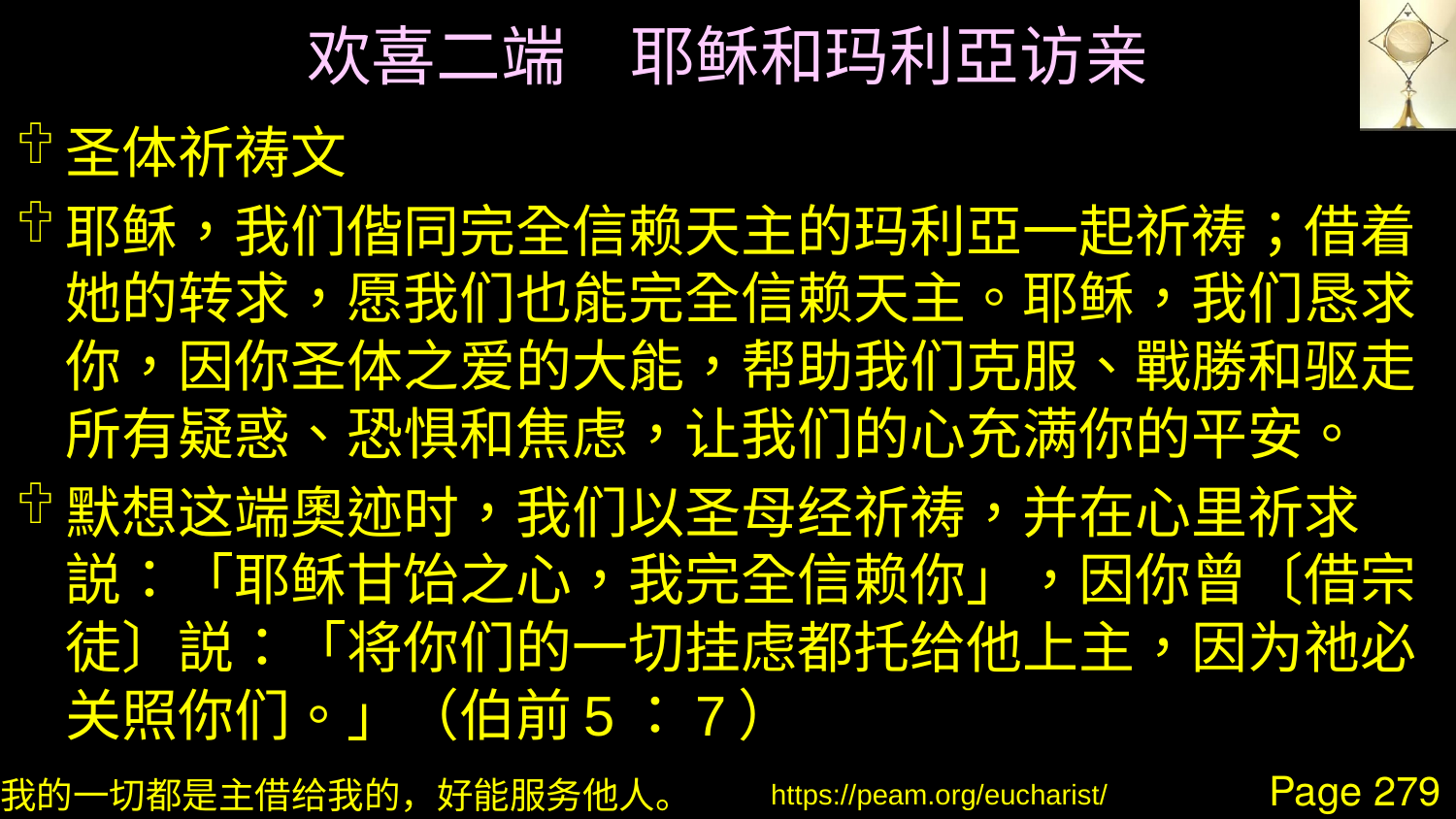

# 欢喜二端　耶稣和玛利亞访亲
圣体祈祷文
耶稣，我们偕同完全信赖天主的玛利亞一起祈祷；借着她的转求，愿我们也能完全信赖天主。耶稣，我们恳求你，因你圣体之爱的大能，帮助我们克服、戰勝和驱走所有疑惑、恐惧和焦虑，让我们的心充满你的平安。
默想这端奧迹时，我们以圣母经祈祷，并在心里祈求説：「耶稣甘饴之心，我完全信赖你」，因你曾〔借宗徒〕説：「将你们的一切挂虑都托给他上主，因为祂必关照你们。」（伯前5：7）